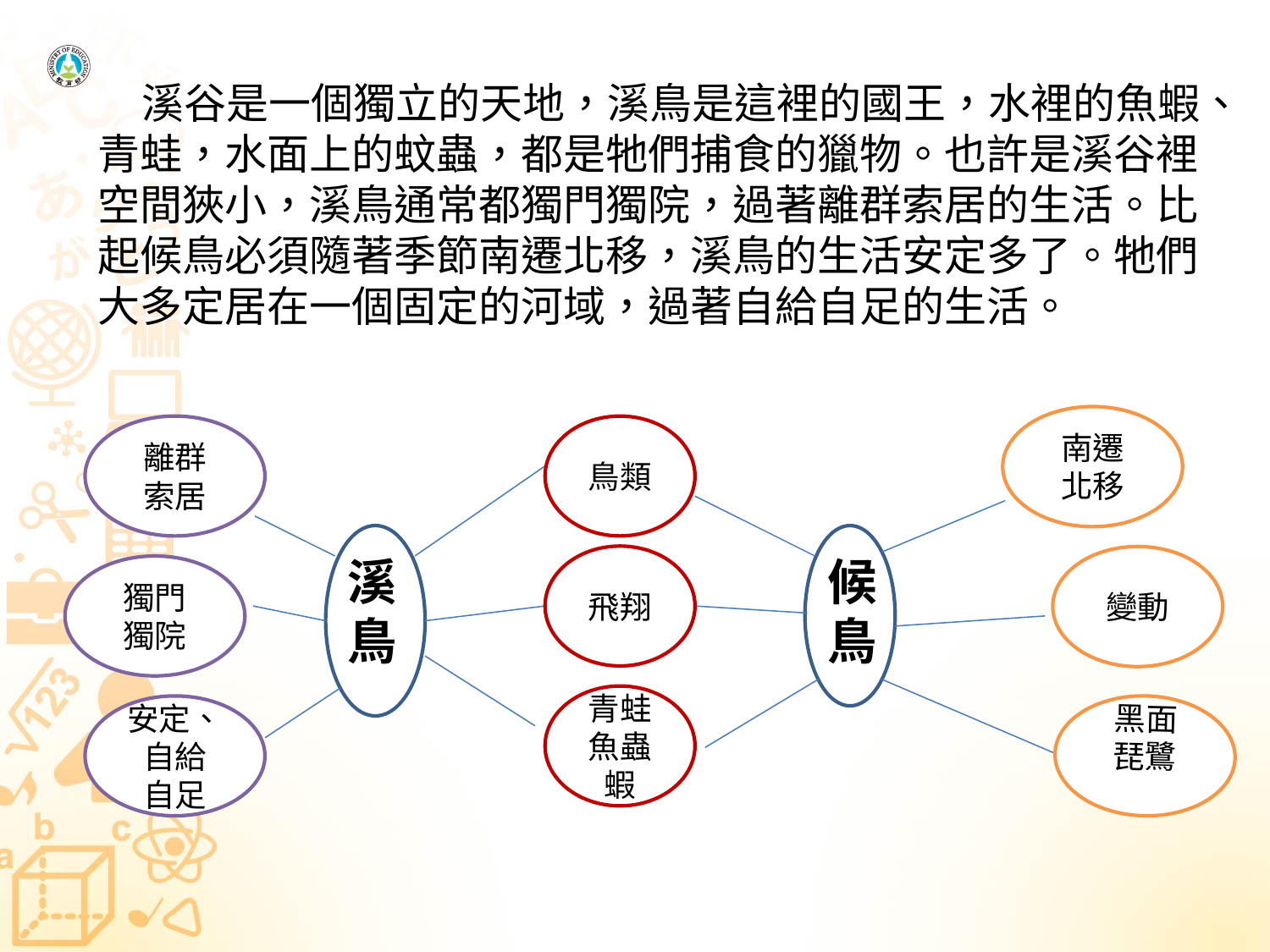

溪谷是一個獨立的天地，溪鳥是這裡的國王，水裡的魚蝦、青蛙，水面上的蚊蟲，都是牠們捕食的獵物。也許是溪谷裡空間狹小，溪鳥通常都獨門獨院，過著離群索居的生活。比起候鳥必須隨著季節南遷北移，溪鳥的生活安定多了。牠們大多定居在一個固定的河域，過著自給自足的生活。
南遷
北移
離群
索居
鳥類

發發明
溪鳥
候鳥
飛翔
變動
獨門
獨院
青蛙魚蟲
蝦
安定、
自給
自足
黑面
琵鷺